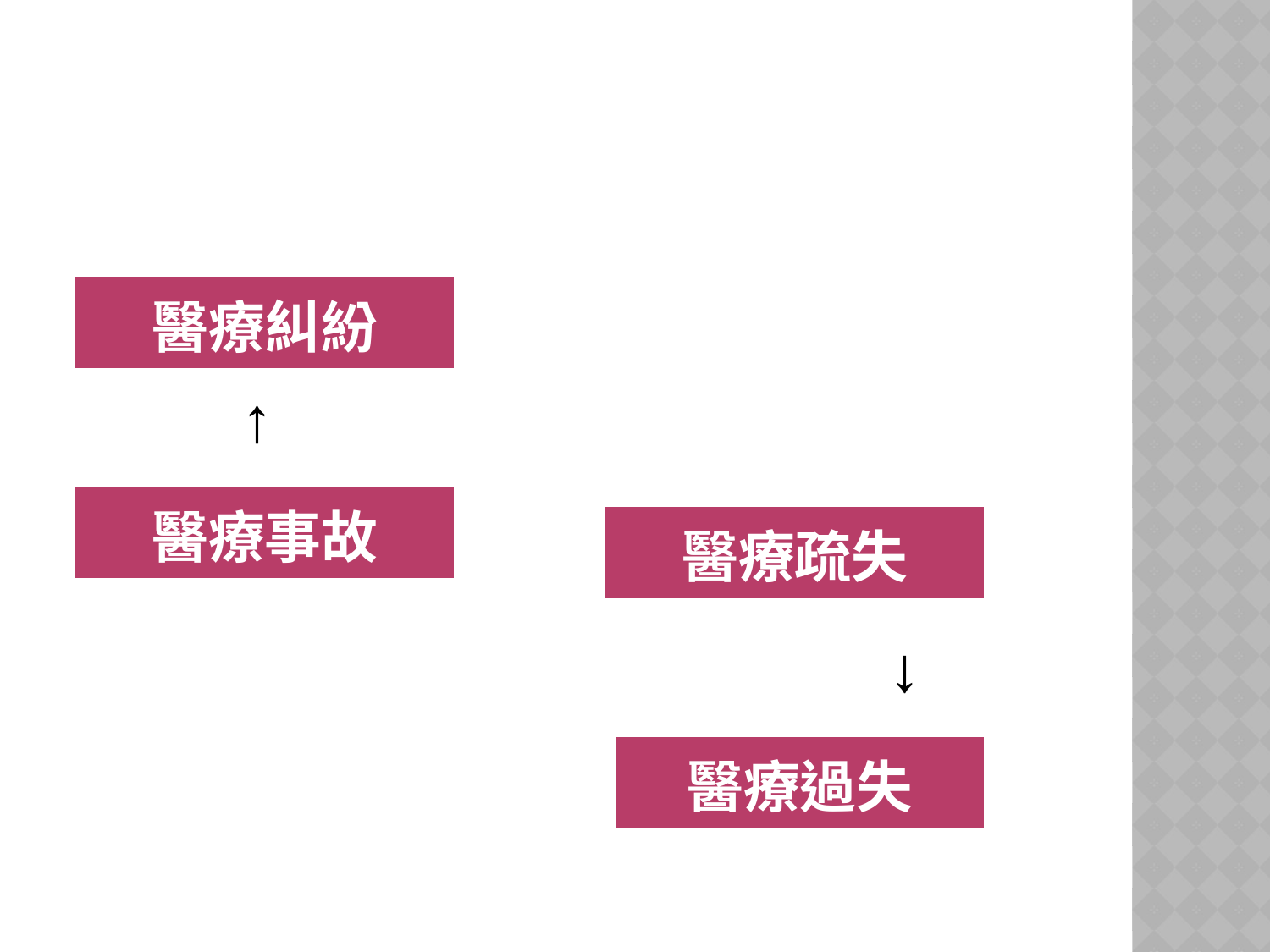

↑

                     ↓

| 醫療糾紛 |
| --- |
| 醫療事故 |
| --- |
| 醫療疏失 |
| --- |
| 醫療過失 |
| --- |